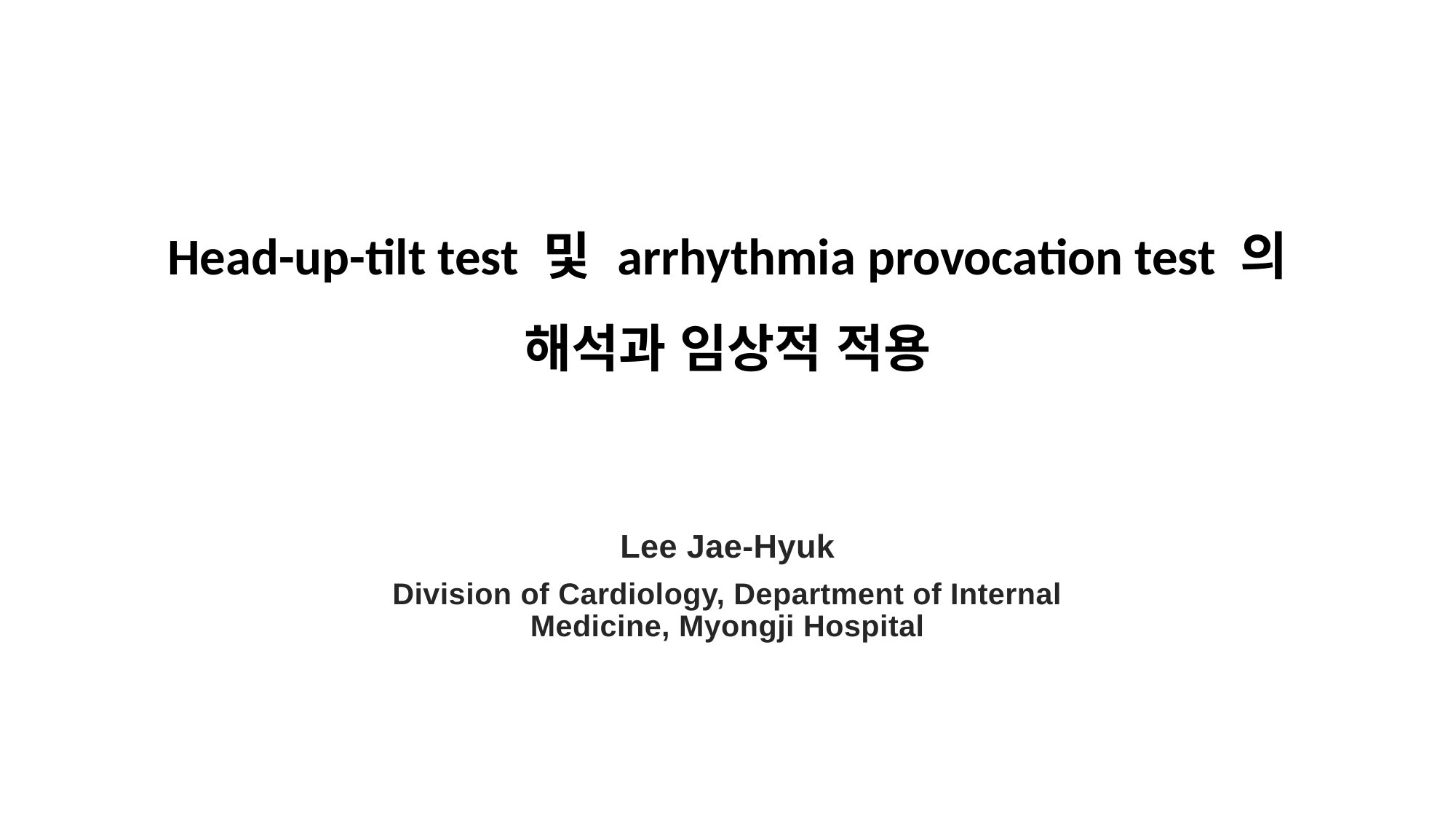

# Head-up-tilt test 및 arrhythmia provocation test 의 해석과 임상적 적용
Lee Jae-Hyuk
Division of Cardiology, Department of Internal Medicine, Myongji Hospital